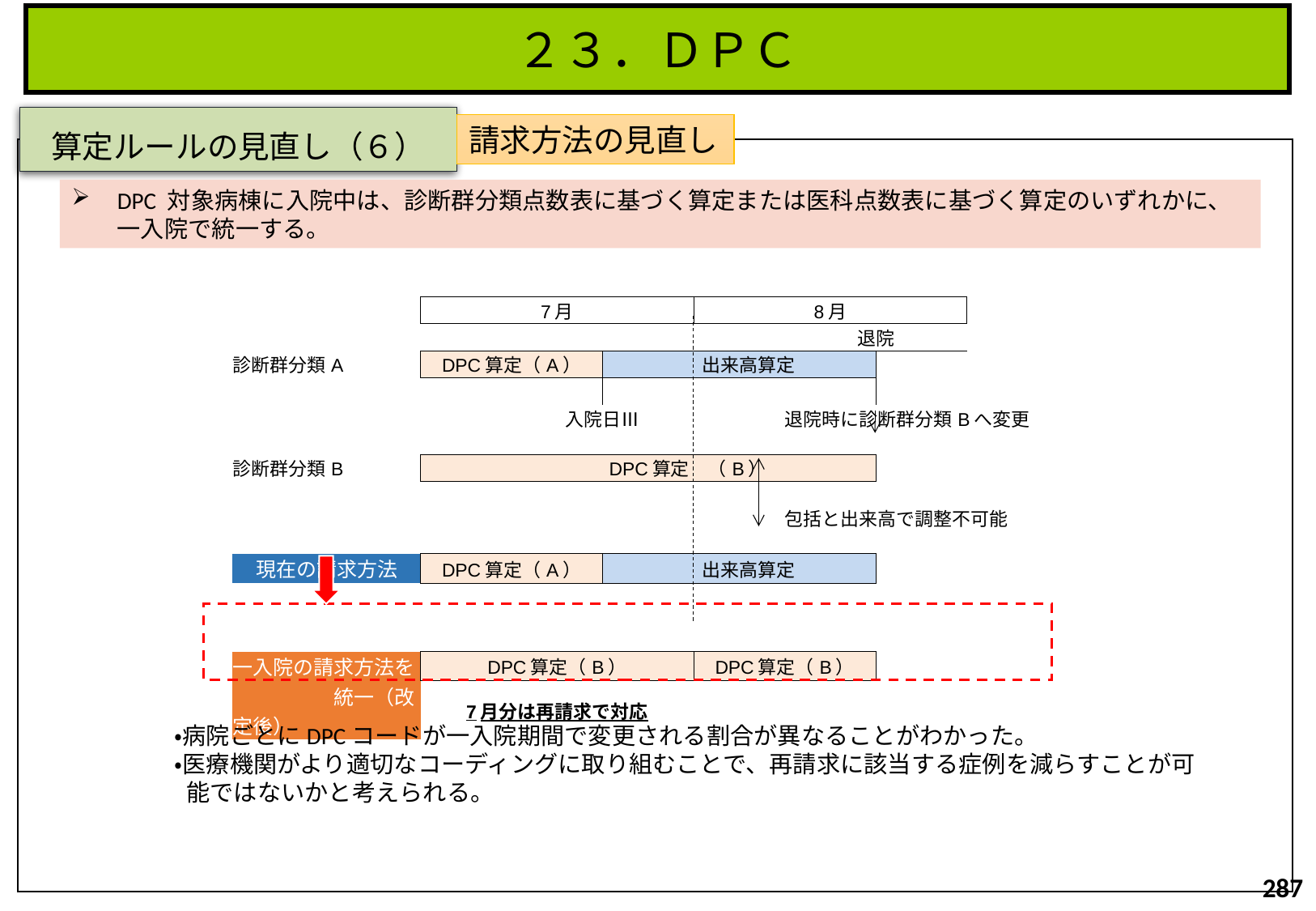

２３．ＤＰＣ
# 算定ルールの見直し（６）
請求方法の見直し

DPC 対象病棟に入院中は、診断群分類点数表に基づく算定または医科点数表に基づく算定のいずれかに、一入院で統一する。
|  |  |  | 7月 |  |  | 8月 |  |  |
| --- | --- | --- | --- | --- | --- | --- | --- | --- |
|  |  |  |  |  |  | 退院 |  |  |
| 診断群分類A |  | DPC算定（A） |  | 出来高算定 |  |  |  |  |
|  |  |  |  |  |  |  |  |  |
|  |  |  | 入院日Ⅲ |  |  | 退院時に診断群分類Bへ変更 |  |  |
|  |  |  |  |  |  |  |  |  |
| 診断群分類B |  | DPC算定　（B） |  |  |  |  |  |  |
|  |  |  |  |  |  |  |  |  |
|  |  |  |  |  |  | 包括と出来高で調整不可能 |  |  |
|  |  |  |  |  |  |  |  |  |
| 現在の請求方法 |  | DPC算定（A） |  | 出来高算定 |  |  |  |  |
|  |  |  |  |  |  |  |  |  |
|  |  |  |  |  |  |  |  |  |
|  |  |  |  |  |  |  |  |  |
| 一入院の請求方法を |  | DPC算定（B） |  |  | DPC算定（B） |  |  |  |
| 統一（改定後） |  | 7月分は再請求で対応 |  |  |  |  |  |  |

・病院ごとにDPCコードが一入院期間で変更される割合が異なることがわかった。
・医療機関がより適切なコーディングに取り組むことで、再請求に該当する症例を減らすことが可能ではないかと考えられる。
287